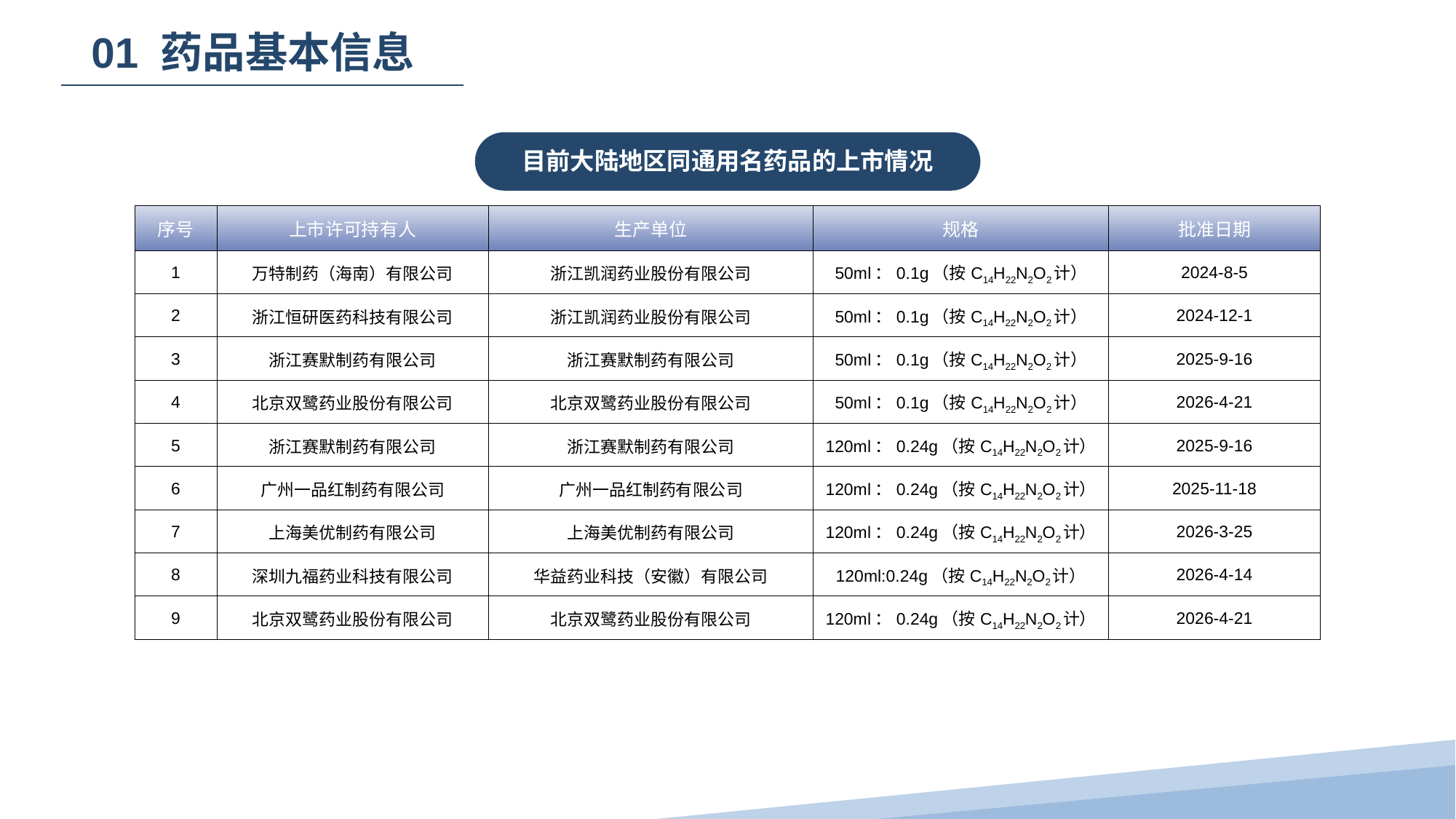

01 药品基本信息
目前大陆地区同通用名药品的上市情况
| 序号 | 上市许可持有人 | 生产单位 | 规格 | 批准日期 |
| --- | --- | --- | --- | --- |
| 1 | 万特制药（海南）有限公司 | 浙江凯润药业股份有限公司 | 50ml：0.1g（按C14H22N2O2计） | 2024-8-5 |
| 2 | 浙江恒研医药科技有限公司 | 浙江凯润药业股份有限公司 | 50ml：0.1g（按C14H22N2O2计） | 2024-12-1 |
| 3 | 浙江赛默制药有限公司 | 浙江赛默制药有限公司 | 50ml：0.1g（按C14H22N2O2计） | 2025-9-16 |
| 4 | 北京双鹭药业股份有限公司 | 北京双鹭药业股份有限公司 | 50ml：0.1g（按C14H22N2O2计） | 2026-4-21 |
| 5 | 浙江赛默制药有限公司 | 浙江赛默制药有限公司 | 120ml：0.24g（按C14H22N2O2计） | 2025-9-16 |
| 6 | 广州一品红制药有限公司 | 广州一品红制药有限公司 | 120ml：0.24g（按C14H22N2O2计） | 2025-11-18 |
| 7 | 上海美优制药有限公司 | 上海美优制药有限公司 | 120ml：0.24g（按C14H22N2O2计） | 2026-3-25 |
| 8 | 深圳九福药业科技有限公司 | 华益药业科技（安徽）有限公司 | 120ml:0.24g（按C14H22N2O2计） | 2026-4-14 |
| 9 | 北京双鹭药业股份有限公司 | 北京双鹭药业股份有限公司 | 120ml：0.24g（按C14H22N2O2计） | 2026-4-21 |